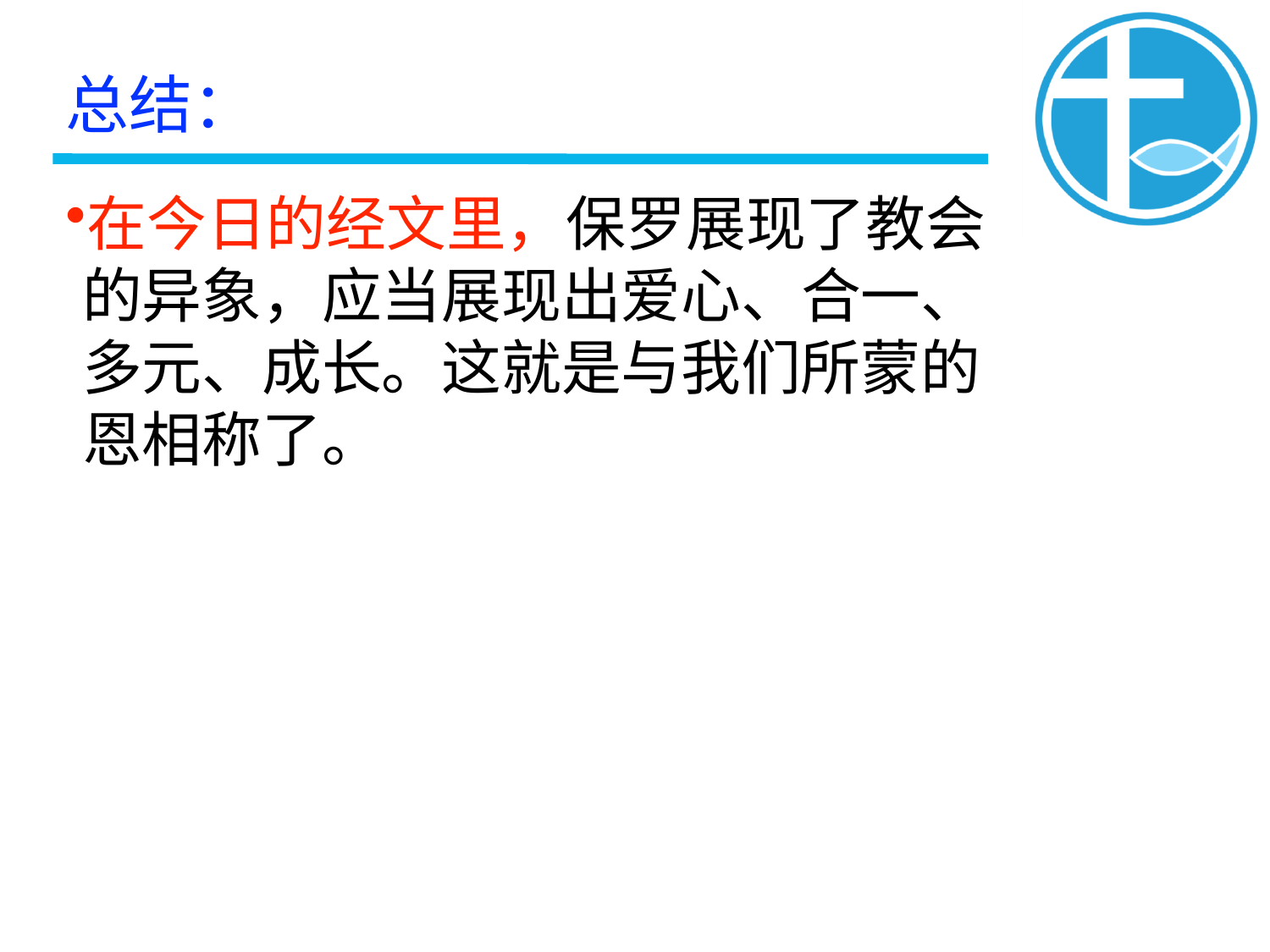

总结：
在今日的经文里，保罗展现了教会的异象，应当展现出爱心、合一、多元、成长。这就是与我们所蒙的恩相称了。